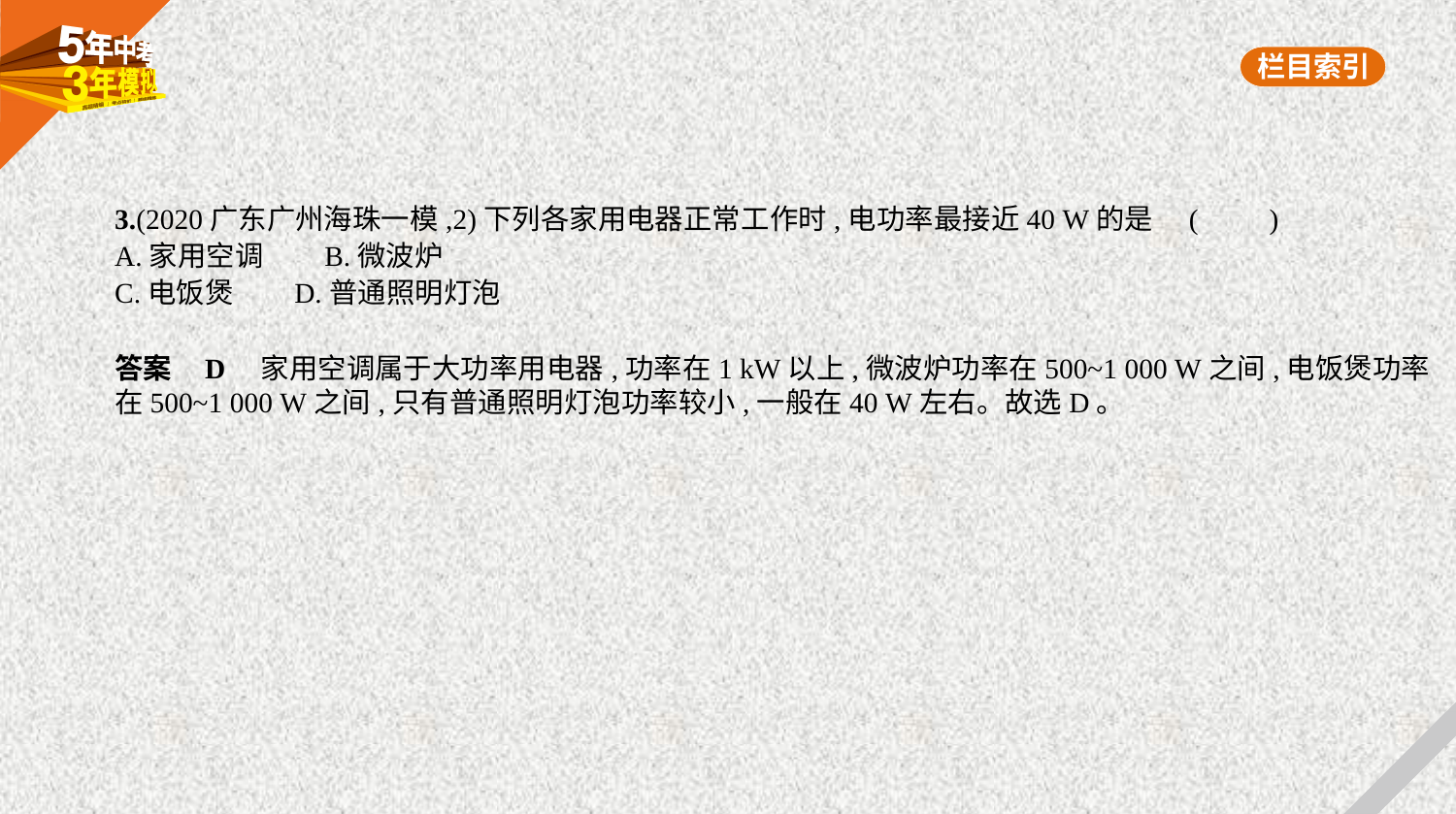

3.(2020广东广州海珠一模,2)下列各家用电器正常工作时,电功率最接近40 W的是 (　　)
A.家用空调　    B.微波炉
C.电饭煲　    D.普通照明灯泡
答案    D　家用空调属于大功率用电器,功率在1 kW以上,微波炉功率在500~1 000 W之间,电饭煲功率
在500~1 000 W之间,只有普通照明灯泡功率较小,一般在40 W左右。故选D。